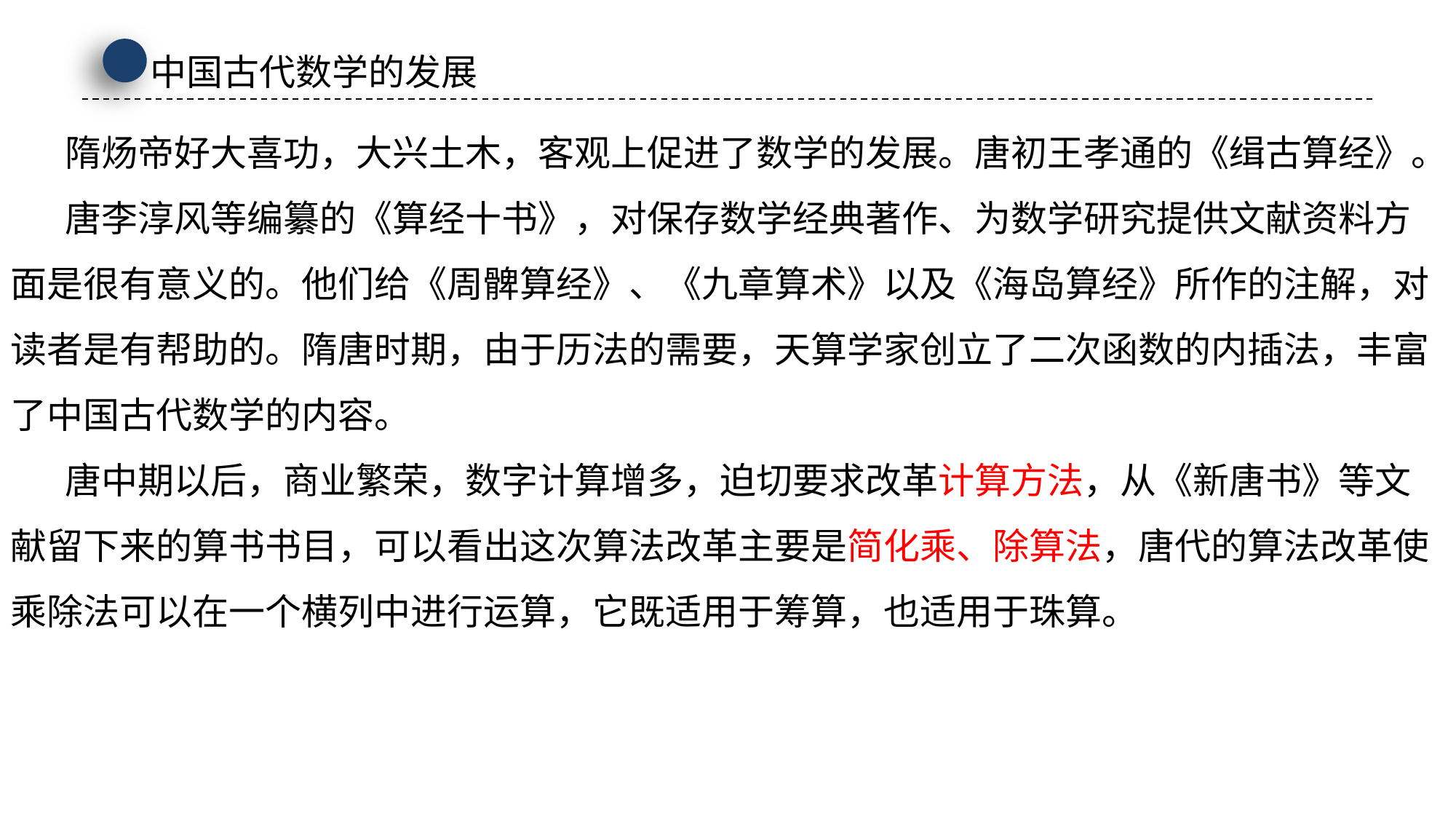

中国古代数学的发展
隋炀帝好大喜功，大兴土木，客观上促进了数学的发展。唐初王孝通的《缉古算经》。
唐李淳风等编纂的《算经十书》，对保存数学经典著作、为数学研究提供文献资料方面是很有意义的。他们给《周髀算经》、《九章算术》以及《海岛算经》所作的注解，对读者是有帮助的。隋唐时期，由于历法的需要，天算学家创立了二次函数的内插法，丰富了中国古代数学的内容。
唐中期以后，商业繁荣，数字计算增多，迫切要求改革计算方法，从《新唐书》等文献留下来的算书书目，可以看出这次算法改革主要是简化乘、除算法，唐代的算法改革使乘除法可以在一个横列中进行运算，它既适用于筹算，也适用于珠算。